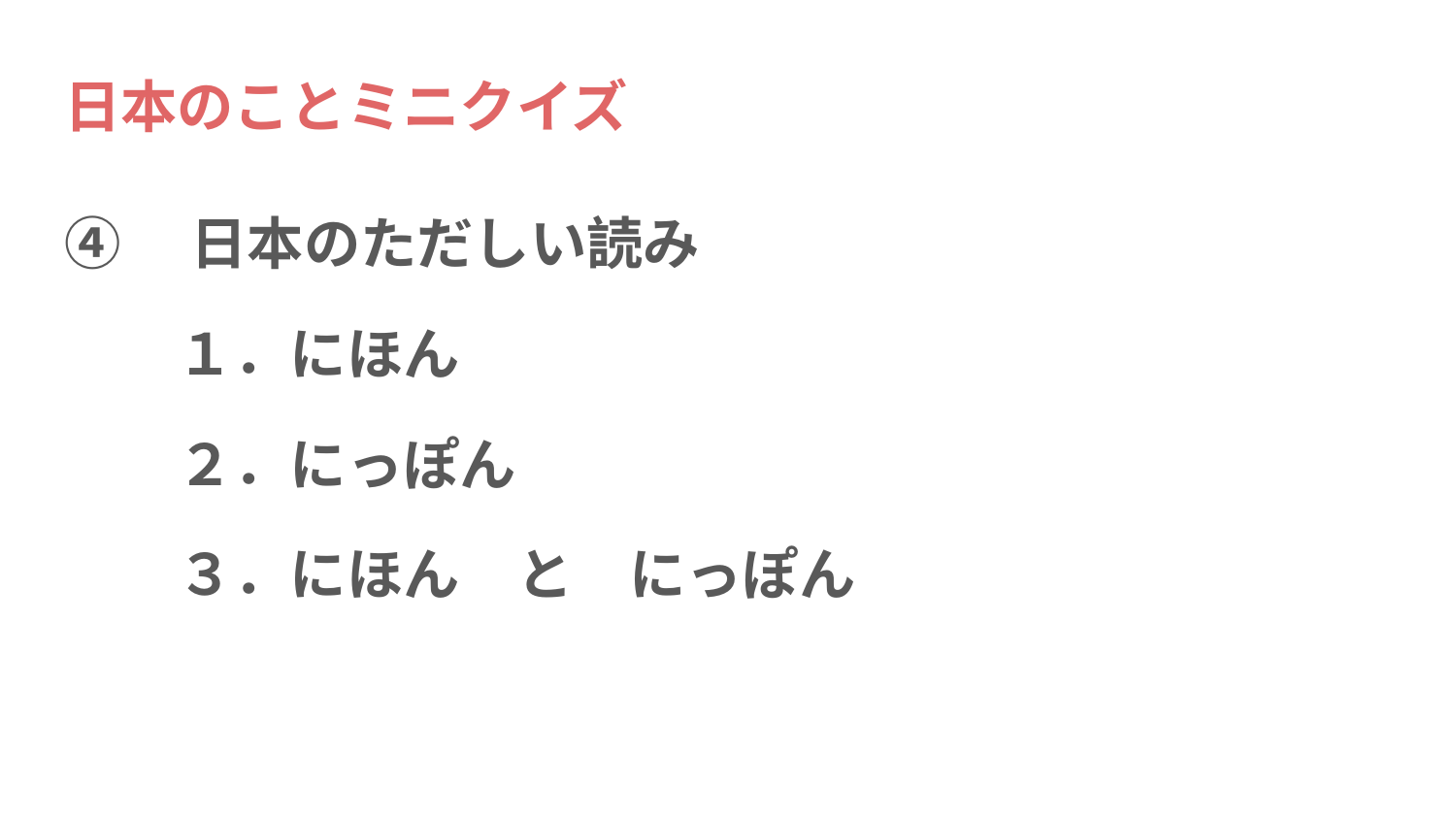

# 日本のことミニクイズ
④　日本のただしい読み
　　１．にほん
　　２．にっぽん
　　３．にほん　と　にっぽん